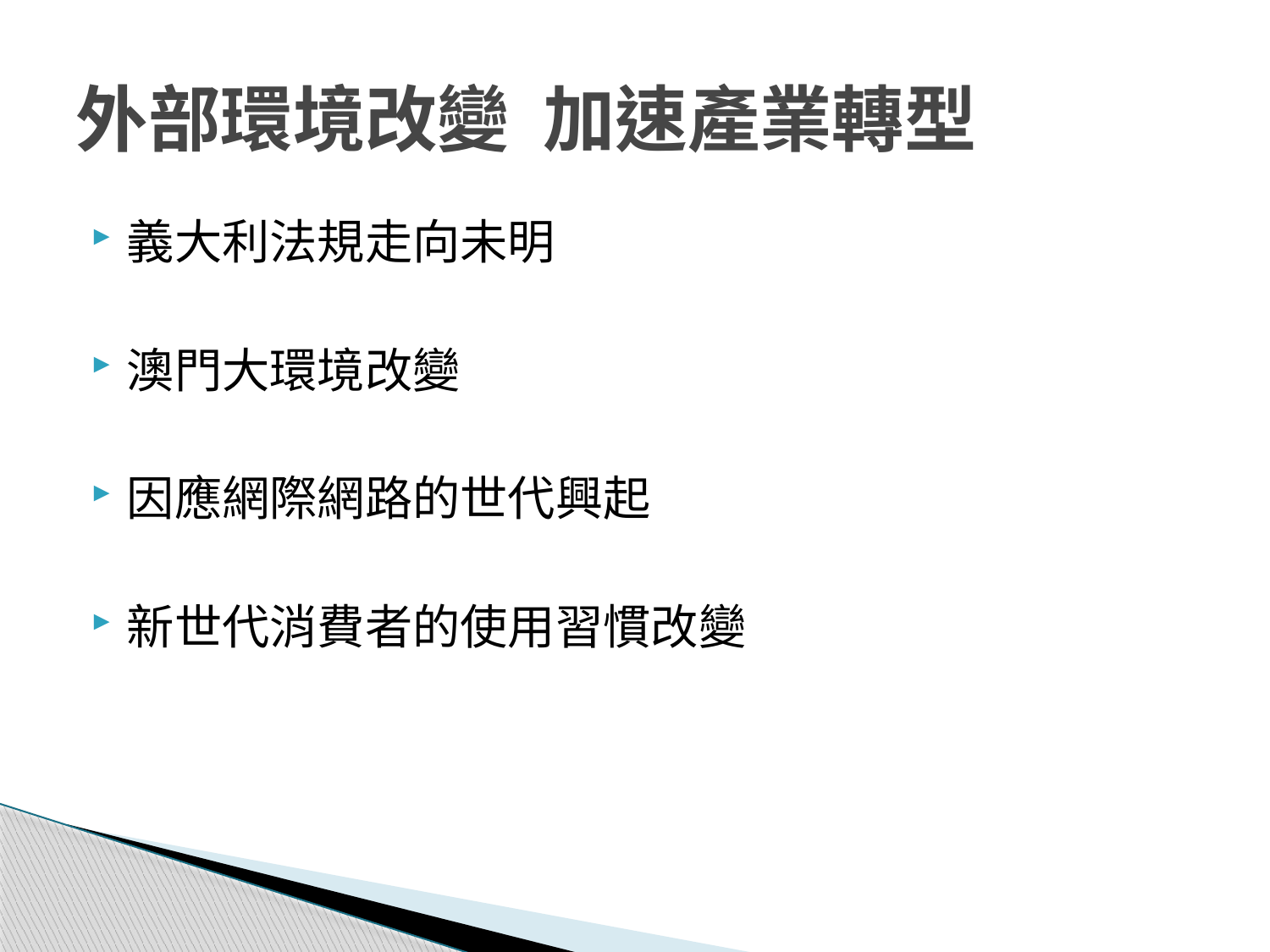

# 外部環境改變  加速產業轉型
義大利法規走向未明

澳門大環境改變

因應網際網路的世代興起

新世代消費者的使用習慣改變